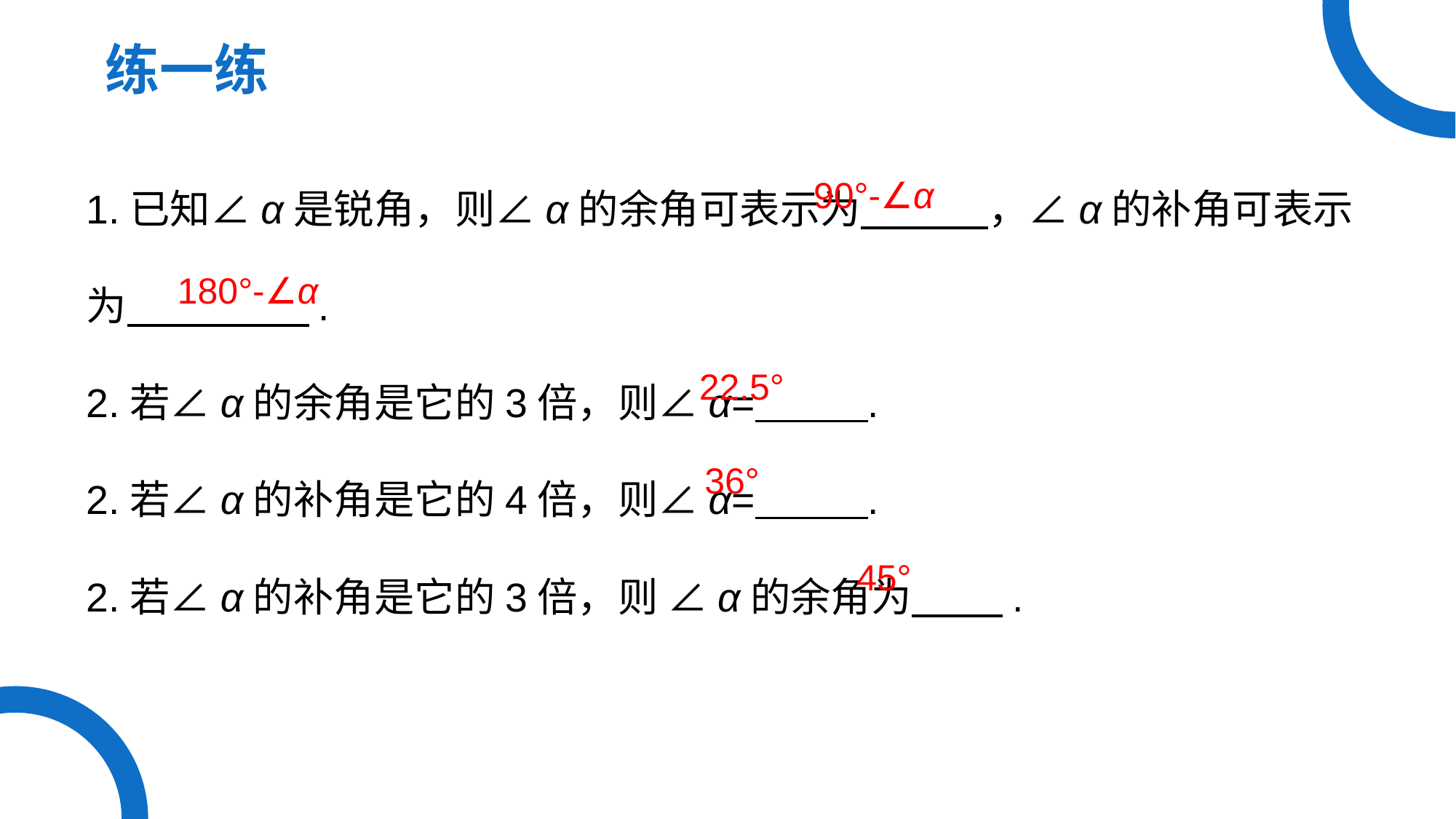

练一练
1.已知∠α是锐角，则∠α的余角可表示为              ，∠α的补角可表示为                    .
2.若∠α的余角是它的3倍，则∠α=          .
2.若∠α的补角是它的4倍，则∠α=          .
2.若∠α的补角是它的3倍，则 ∠α的余角为          .
90°-∠α
180°-∠α
22.5°
36°
45°